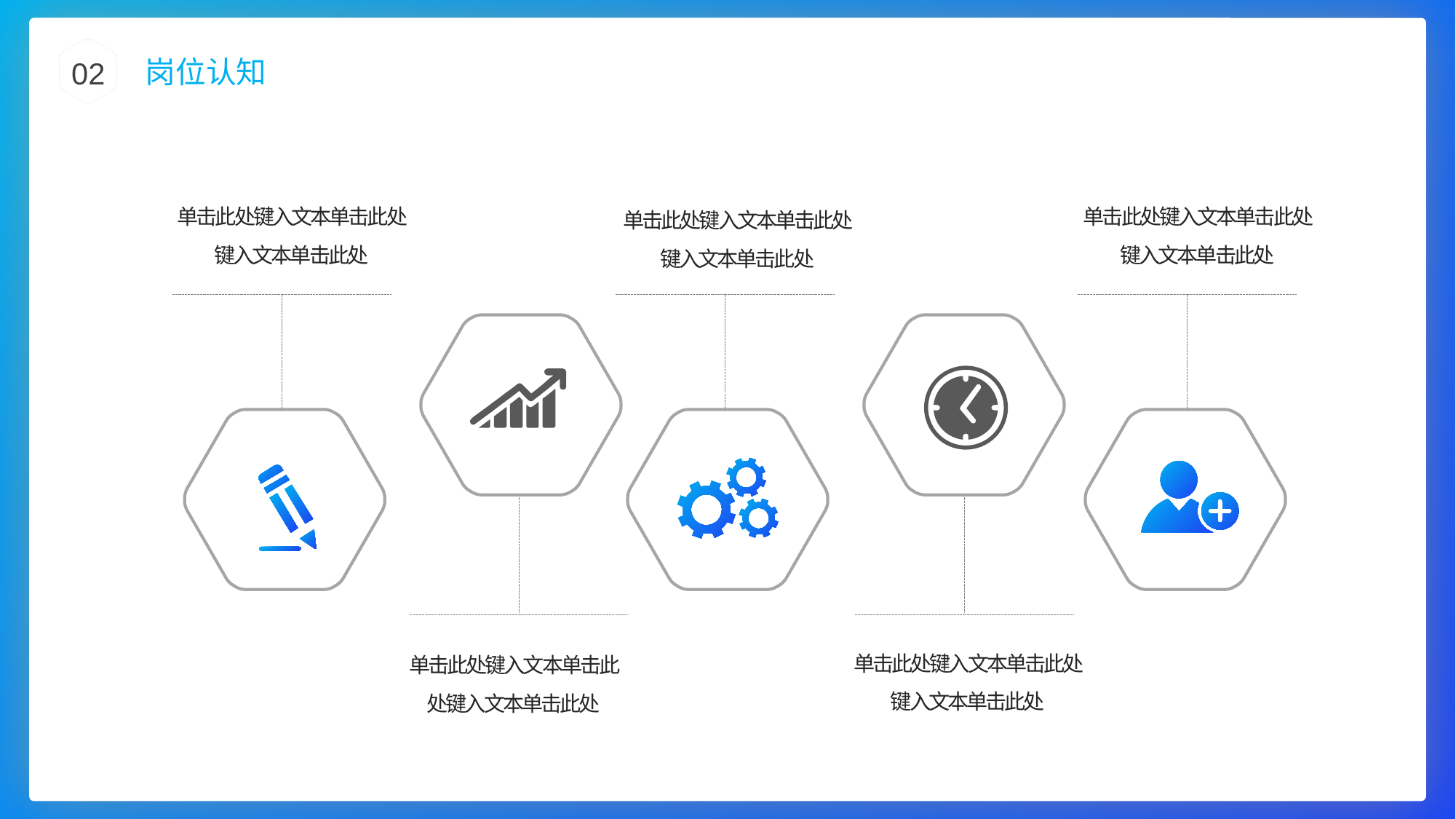

BY YUSHEN

02
岗位认知
单击此处键入文本单击此处键入文本单击此处

单击此处键入文本单击此处键入文本单击此处

单击此处键入文本单击此处键入文本单击此处

单击此处键入文本单击此处键入文本单击此处

单击此处键入文本单击此处键入文本单击此处